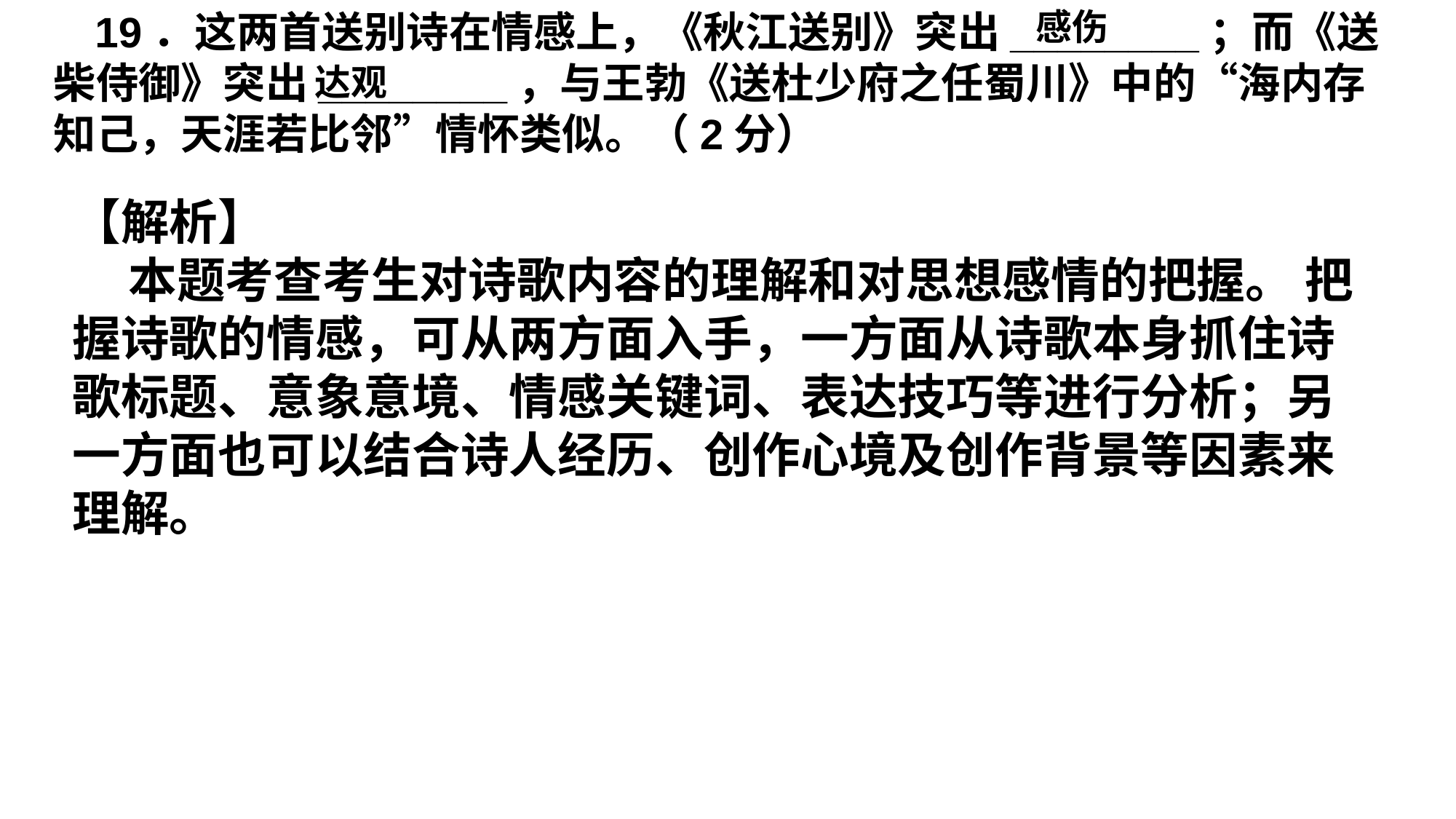

19．这两首送别诗在情感上，《秋江送别》突出________；而《送柴侍御》突出________，与王勃《送杜少府之任蜀川》中的“海内存知己，天涯若比邻”情怀类似。（2分）
感伤
达观
【解析】
    本题考查考生对诗歌内容的理解和对思想感情的把握。 把握诗歌的情感，可从两方面入手，一方面从诗歌本身抓住诗歌标题、意象意境、情感关键词、表达技巧等进行分析；另一方面也可以结合诗人经历、创作心境及创作背景等因素来理解。